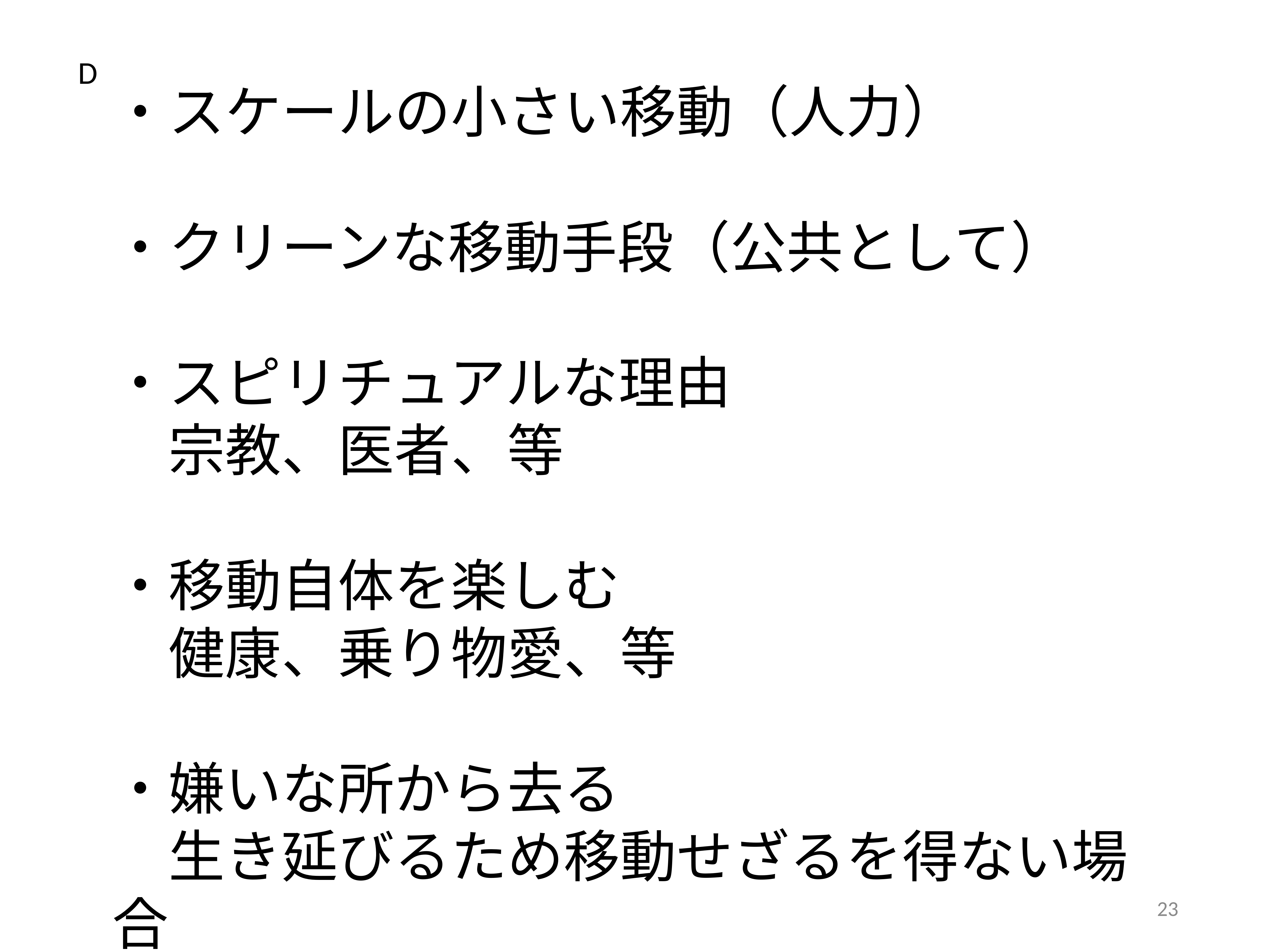

D
・スケールの小さい移動（人力）

・クリーンな移動手段（公共として）

・スピリチュアルな理由
　宗教、医者、等

・移動自体を楽しむ
　健康、乗り物愛、等

・嫌いな所から去る
　生き延びるため移動せざるを得ない場合
23